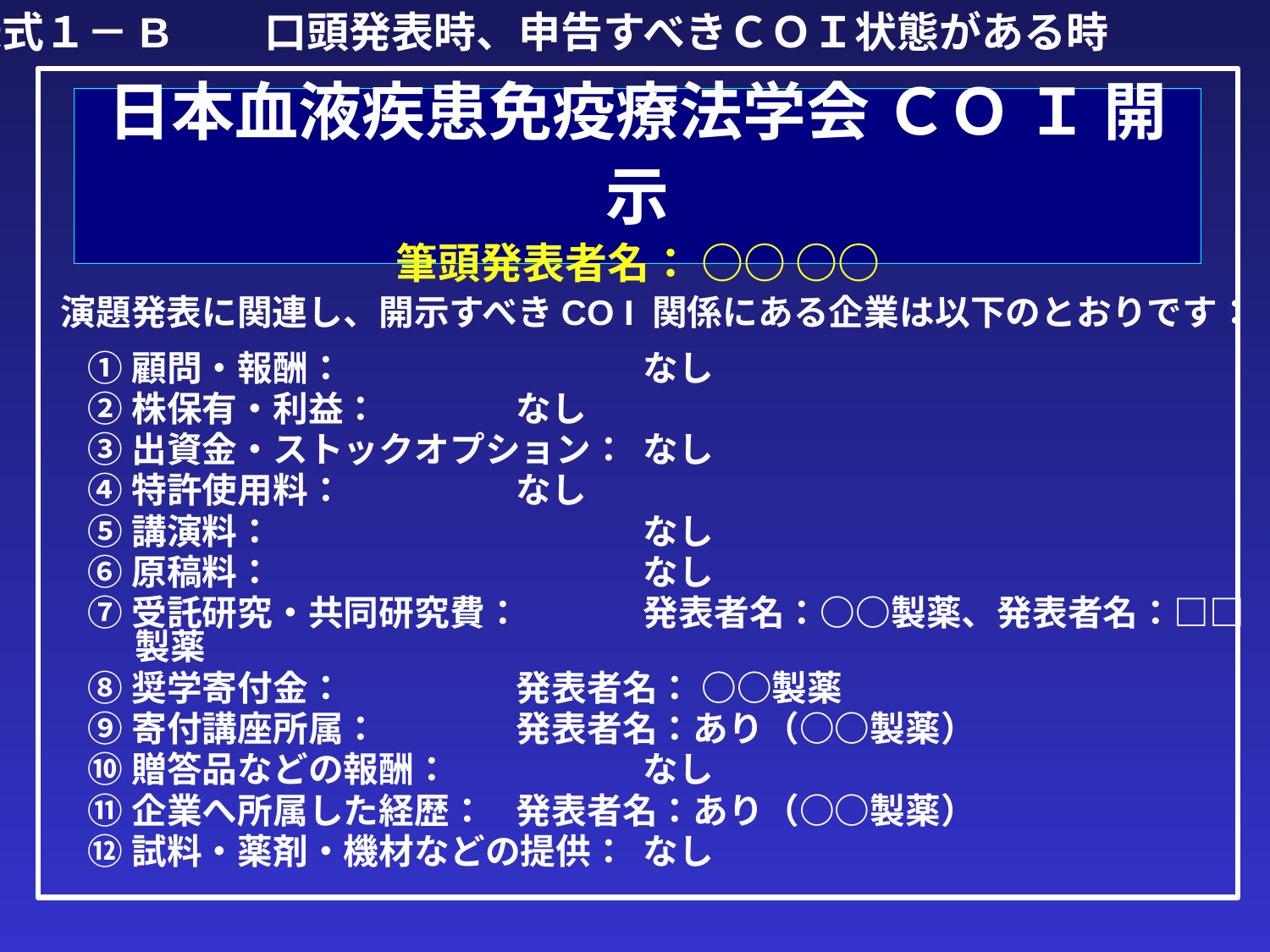

様式１－B　　口頭発表時、申告すべきＣＯＩ状態がある時

# 日本血液疾患免疫療法学会 ＣＯ Ｉ 開示 筆頭発表者名： ○○ ○○
演題発表に関連し、開示すべきCO I 関係にある企業は以下のとおりです：
①顧問・報酬：			なし
②株保有・利益：		なし
③出資金・ストックオプション：	なし
④特許使用料：		なし
⑤講演料：			なし
⑥原稿料：			なし
⑦受託研究・共同研究費：	発表者名：○○製薬、発表者名：□□製薬
⑧奨学寄付金：		発表者名： ○○製薬
⑨寄付講座所属：		発表者名：あり（○○製薬）
⑩贈答品などの報酬：		なし
⑪企業へ所属した経歴：	発表者名：あり（○○製薬）
⑫試料・薬剤・機材などの提供：	なし